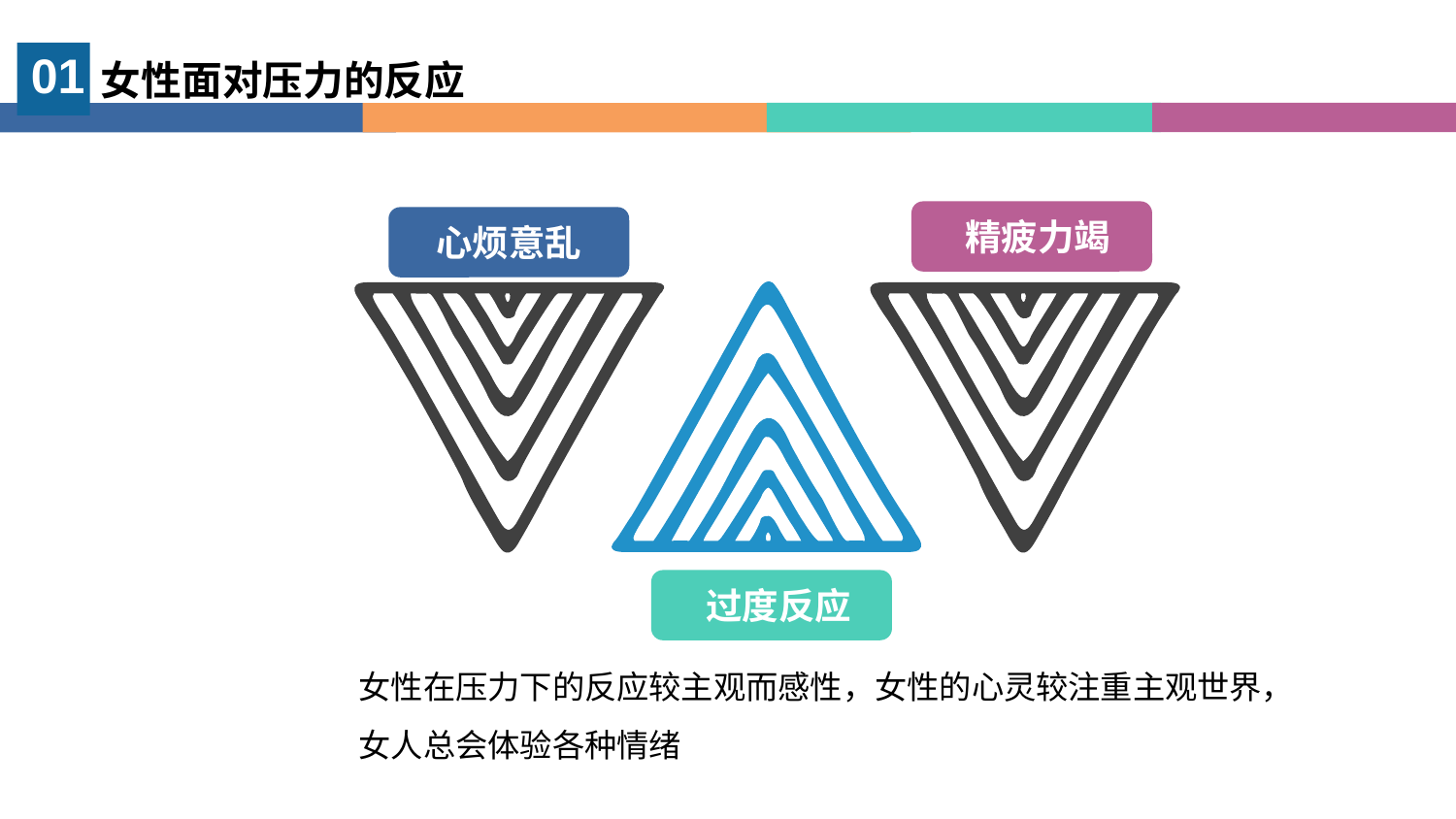

01

女性面对压力的反应

精疲力竭
心烦意乱

过度反应
女性在压力下的反应较主观而感性，女性的心灵较注重主观世界，女人总会体验各种情绪